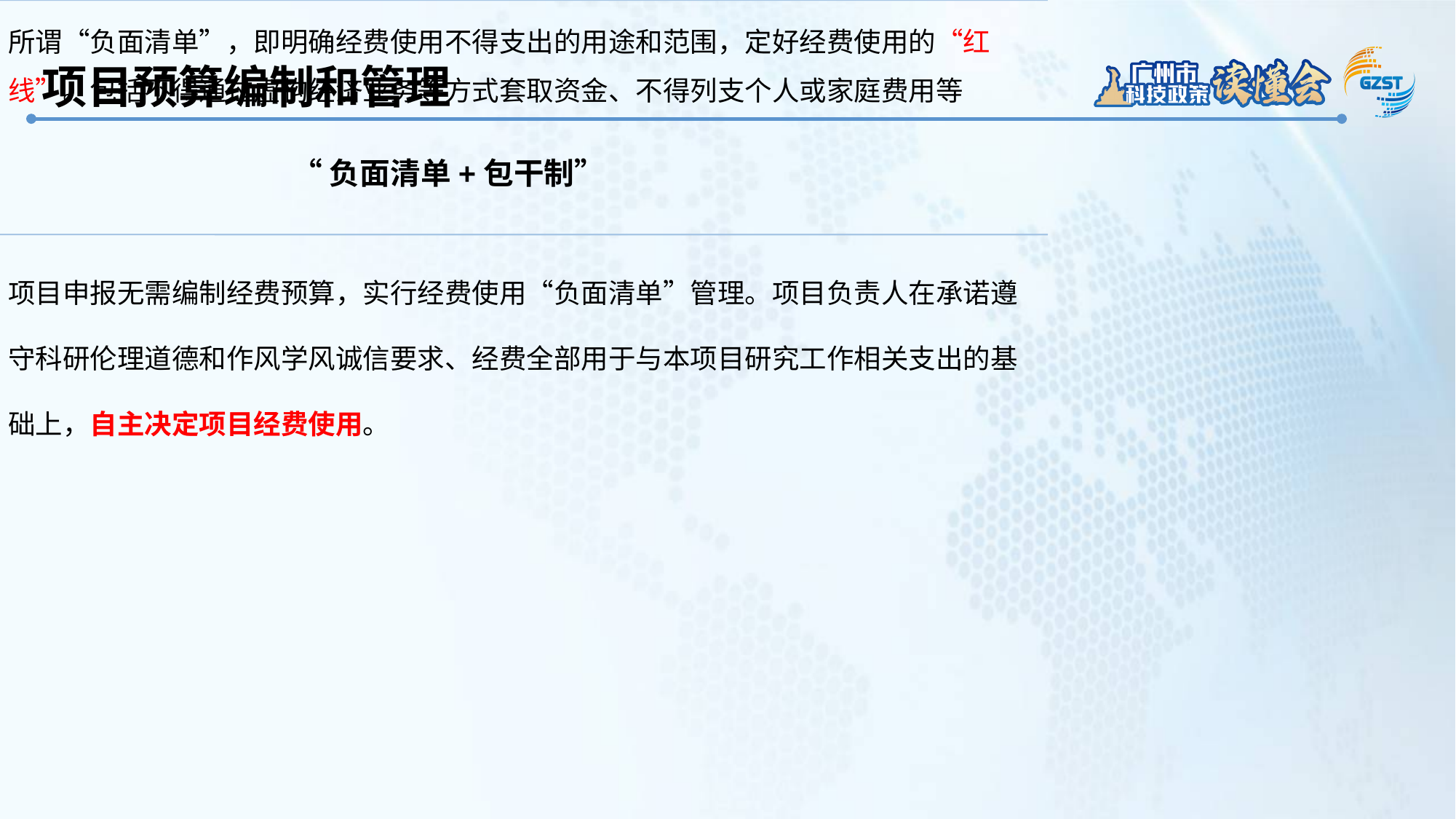

项目预算编制和管理
“负面清单+包干制”
所谓“负面清单”，即明确经费使用不得支出的用途和范围，定好经费使用的“红线”。包括不得通过虚构经济业务等方式套取资金、不得列支个人或家庭费用等
项目申报无需编制经费预算，实行经费使用“负面清单”管理。项目负责人在承诺遵守科研伦理道德和作风学风诚信要求、经费全部用于与本项目研究工作相关支出的基础上，自主决定项目经费使用。